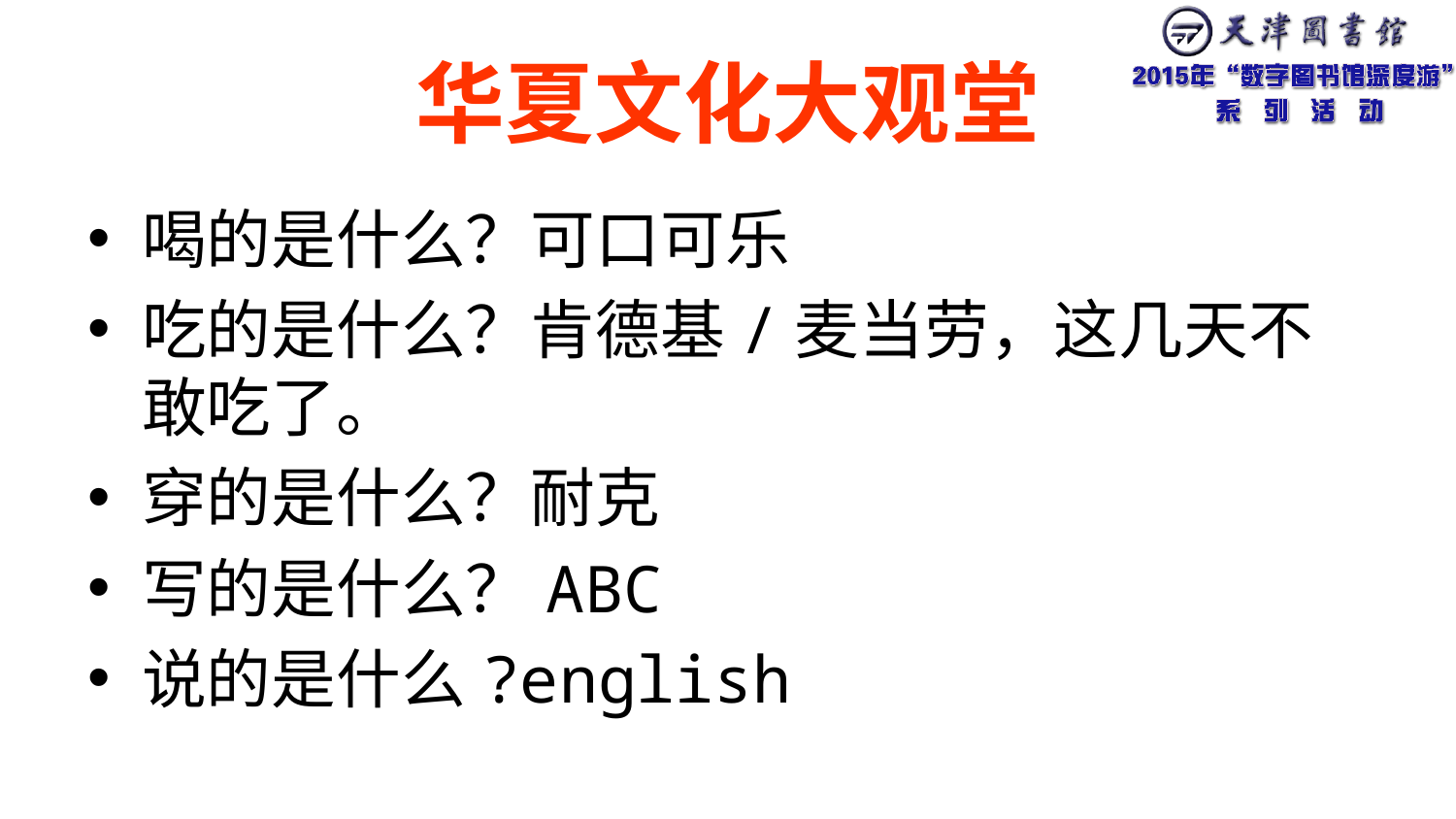

# 华夏文化大观堂
喝的是什么？可口可乐
吃的是什么？肯德基/麦当劳，这几天不敢吃了。
穿的是什么？耐克
写的是什么？ABC
说的是什么?english